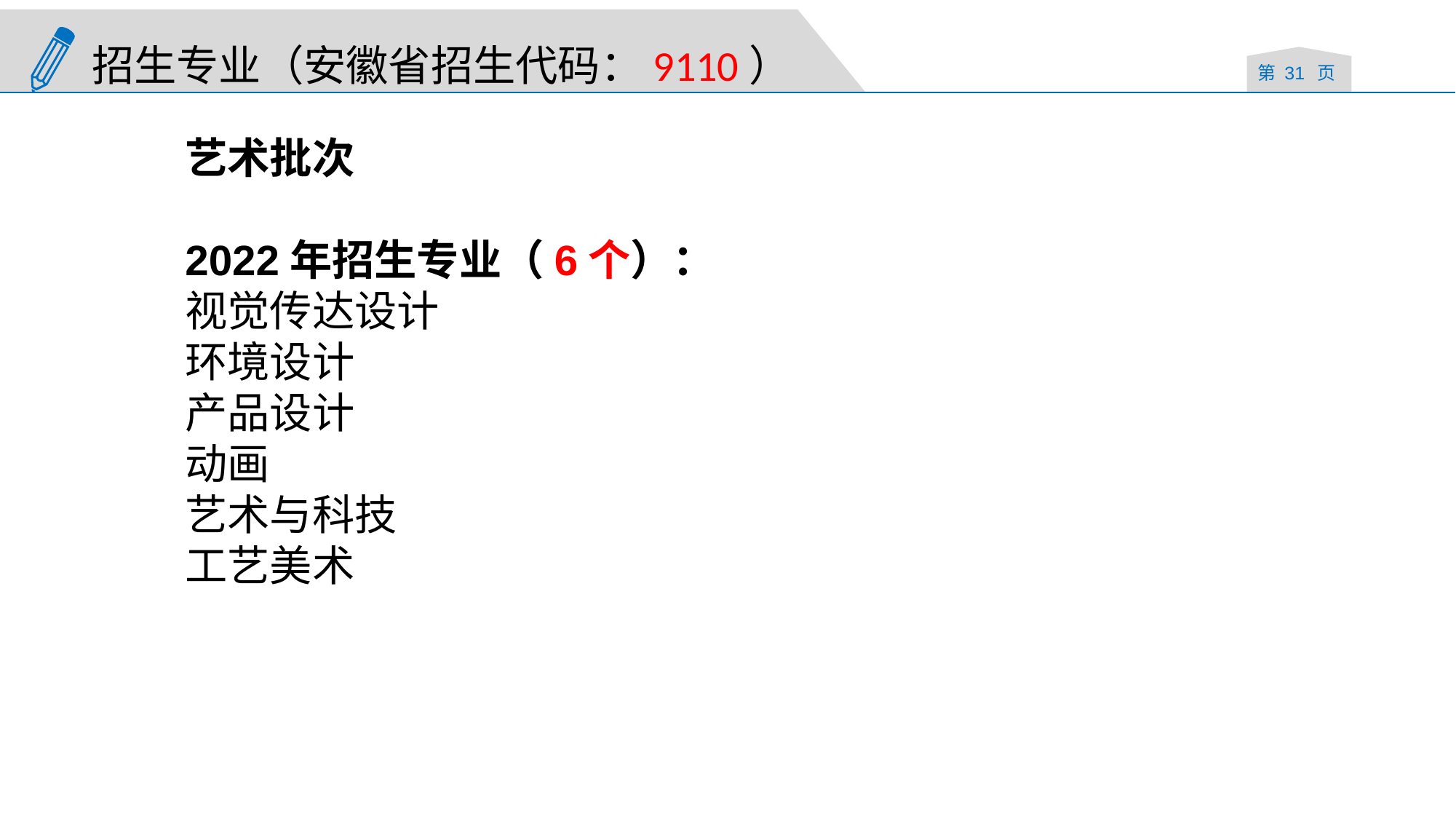

招生专业（安徽省招生代码：9110）
艺术批次

2022年招生专业（6个）：
视觉传达设计
环境设计
产品设计
动画
艺术与科技
工艺美术